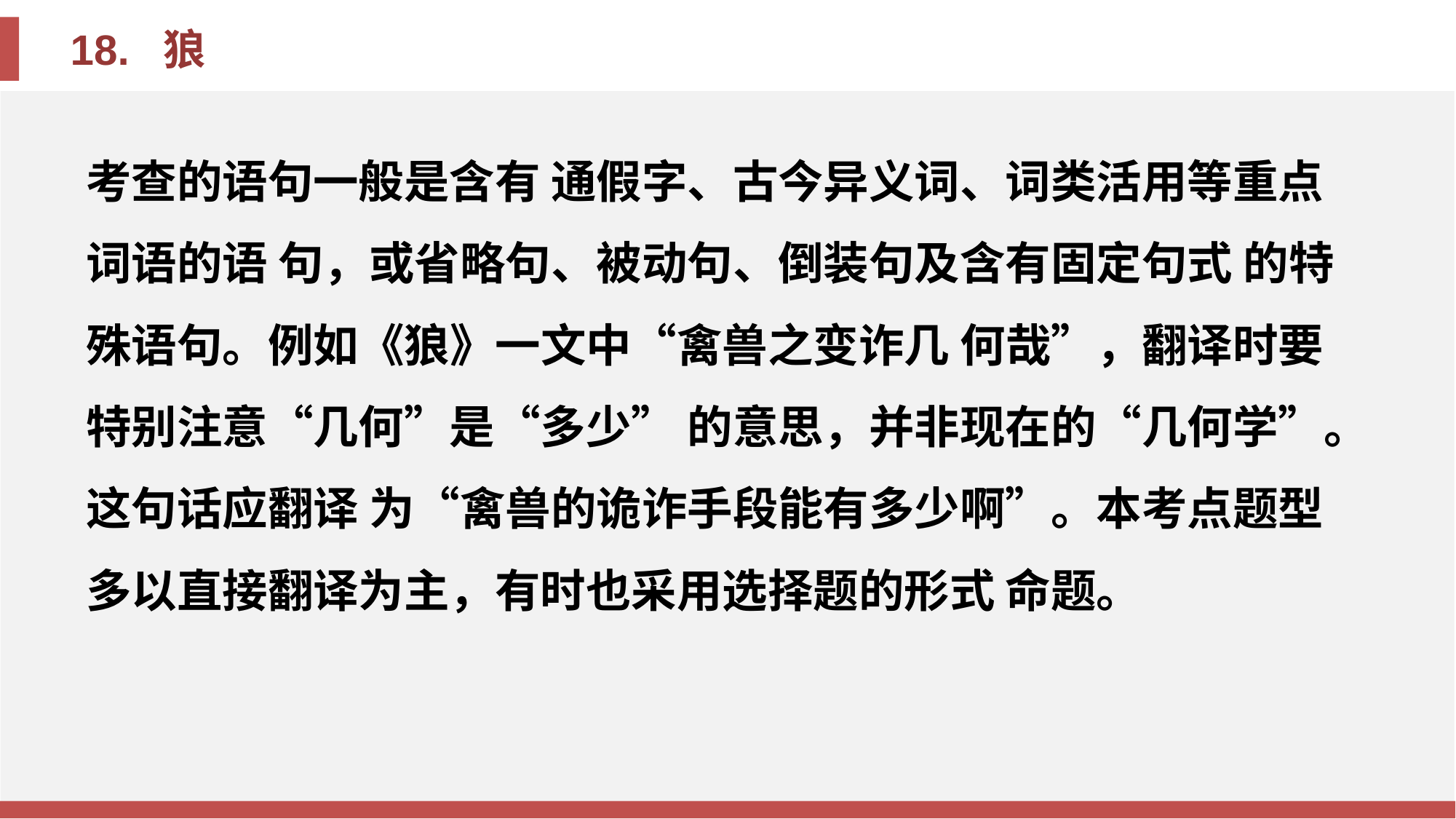

考查的语句一般是含有 通假字、古今异义词、词类活用等重点词语的语 句，或省略句、被动句、倒装句及含有固定句式 的特殊语句。例如《狼》一文中“禽兽之变诈几 何哉”，翻译时要特别注意“几何”是“多少” 的意思，并非现在的“几何学”。这句话应翻译 为“禽兽的诡诈手段能有多少啊”。本考点题型多以直接翻译为主，有时也采用选择题的形式 命题。